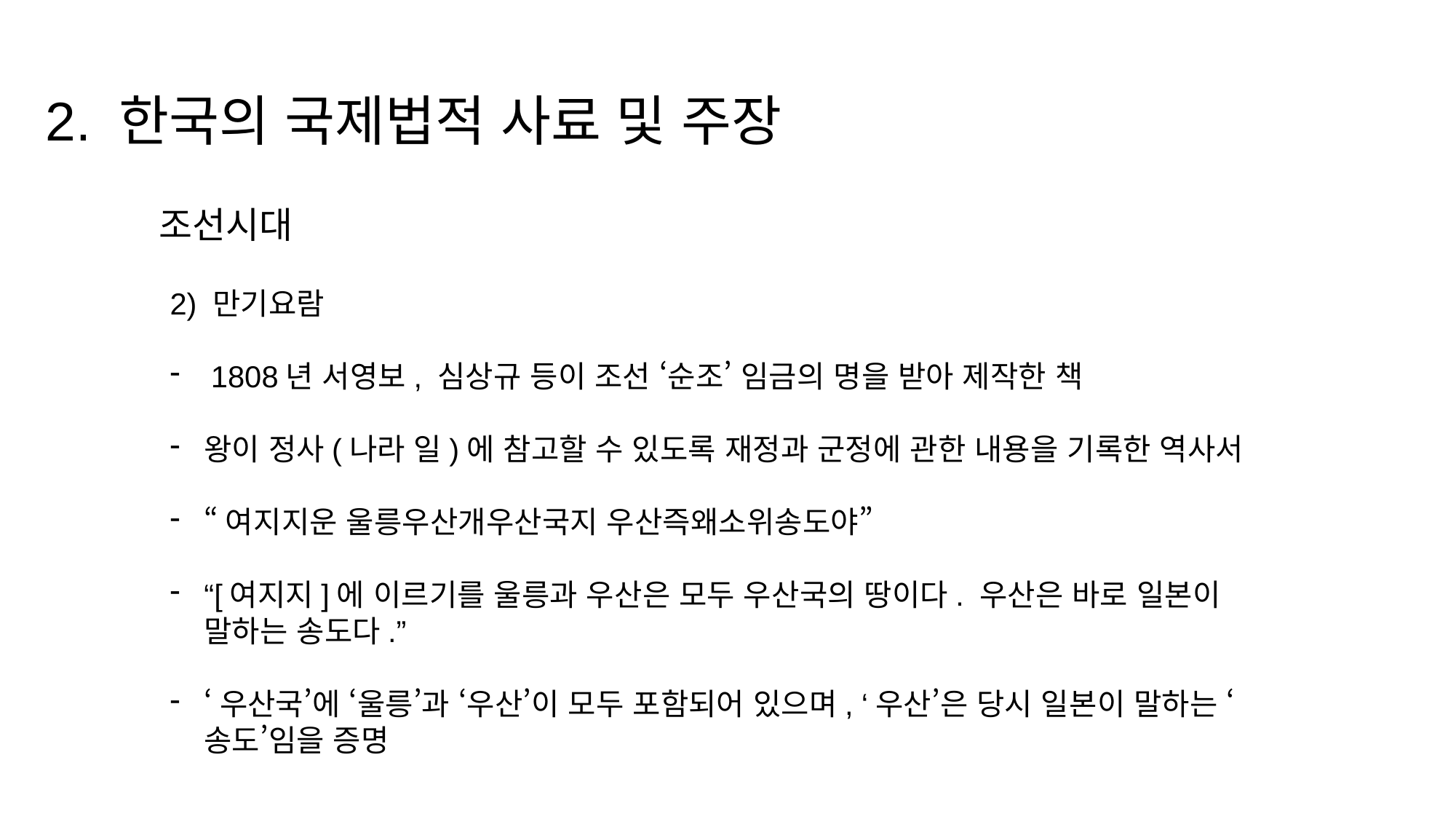

2. 한국의 국제법적 사료 및 주장

조선시대
2) 만기요람

1808년 서영보, 심상규 등이 조선 ‘순조’ 임금의 명을 받아 제작한 책

왕이 정사(나라 일)에 참고할 수 있도록 재정과 군정에 관한 내용을 기록한 역사서

“여지지운 울릉우산개우산국지 우산즉왜소위송도야”

“[여지지]에 이르기를 울릉과 우산은 모두 우산국의 땅이다. 우산은 바로 일본이 말하는 송도다.”

‘우산국’에 ‘울릉’과 ‘우산’이 모두 포함되어 있으며, ‘우산’은 당시 일본이 말하는 ‘송도’임을 증명